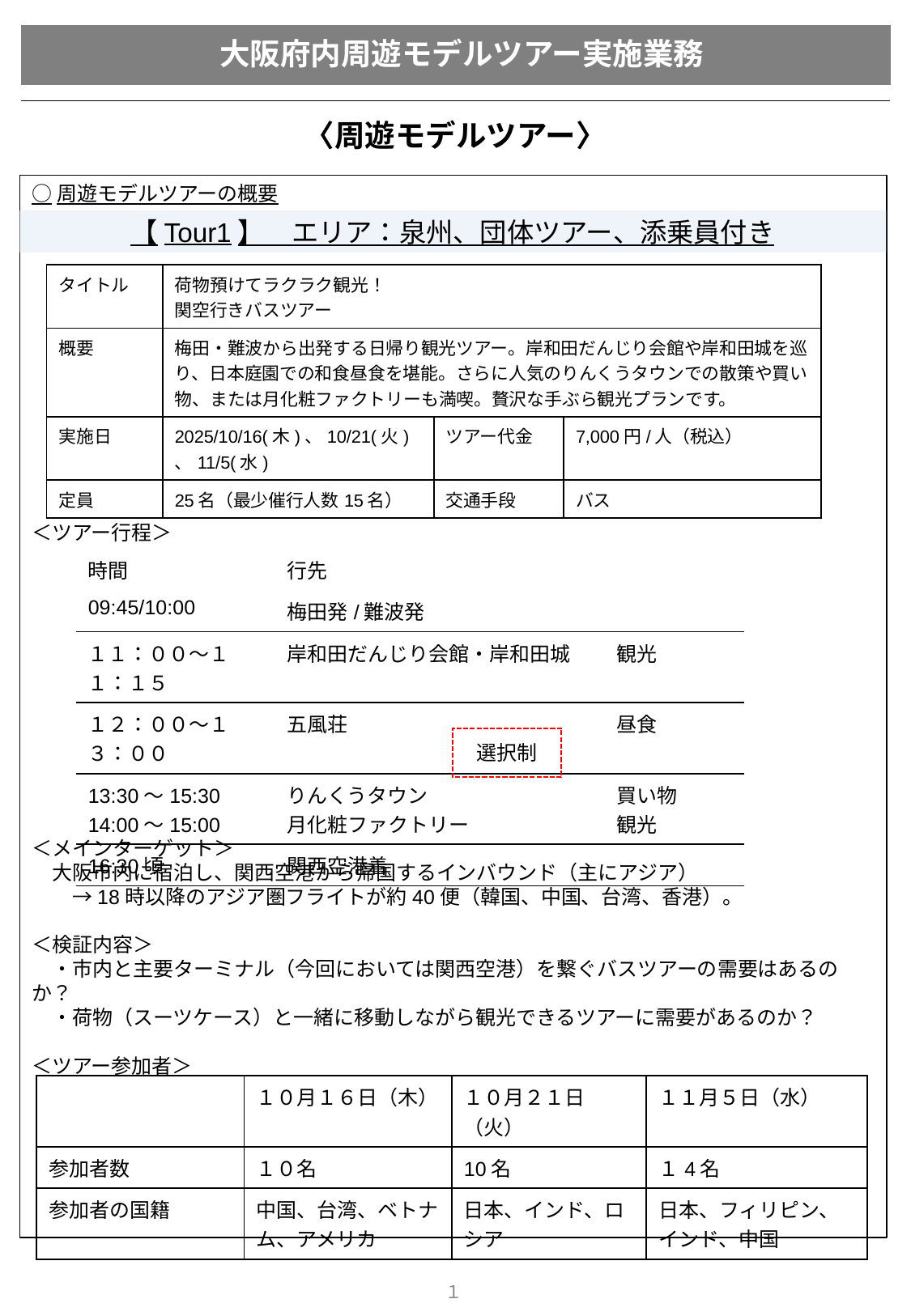

# 大阪府内周遊モデルツアー実施業務
〈周遊モデルツアー〉
○周遊モデルツアーの概要

＜ツアー行程＞

＜メインターゲット＞
　大阪市内に宿泊し、関西空港から帰国するインバウンド（主にアジア）
　　→18時以降のアジア圏フライトが約40便（韓国、中国、台湾、香港）。

＜検証内容＞
　・市内と主要ターミナル（今回においては関西空港）を繋ぐバスツアーの需要はあるのか？
　・荷物（スーツケース）と一緒に移動しながら観光できるツアーに需要があるのか？

＜ツアー参加者＞

【Tour1】　エリア：泉州、団体ツアー、添乗員付き
| タイトル | 荷物預けてラクラク観光！ 関空行きバスツアー |  |  |
| --- | --- | --- | --- |
| 概要 | 梅田・難波から出発する日帰り観光ツアー。岸和田だんじり会館や岸和田城を巡り、日本庭園での和食昼食を堪能。さらに人気のりんくうタウンでの散策や買い物、または月化粧ファクトリーも満喫。贅沢な手ぶら観光プランです。 |  |  |
| 実施日 | 2025/10/16(木)、10/21(火)、11/5(水) | ツアー代金 | 7,000円/人（税込） |
| 定員 | 25名（最少催行人数15名） | 交通手段 | バス |

| 時間 | 行先 |  |  |
| --- | --- | --- | --- |
| 09:45/10:00 | 梅田発/難波発 |  |  |
| １１：００～１１：１５ | 岸和田だんじり会館・岸和田城 |  | 観光 |
| １２：００～１３：００ | 五風荘 |  | 昼食 |
| 13:30～15:30 14:00～15:00 | りんくうタウン 月化粧ファクトリー |  | 買い物 観光 |
| 16:30頃 | 関西空港着 |  |  |
選択制
|  | １０月１６日（木） | １０月２１日（火） | １１月５日（水） |
| --- | --- | --- | --- |
| 参加者数 | １０名 | 10名 | １4名 |
| 参加者の国籍 | 中国、台湾、ベトナム、アメリカ | 日本、インド、ロシア | 日本、フィリピン、インド、中国 |
１